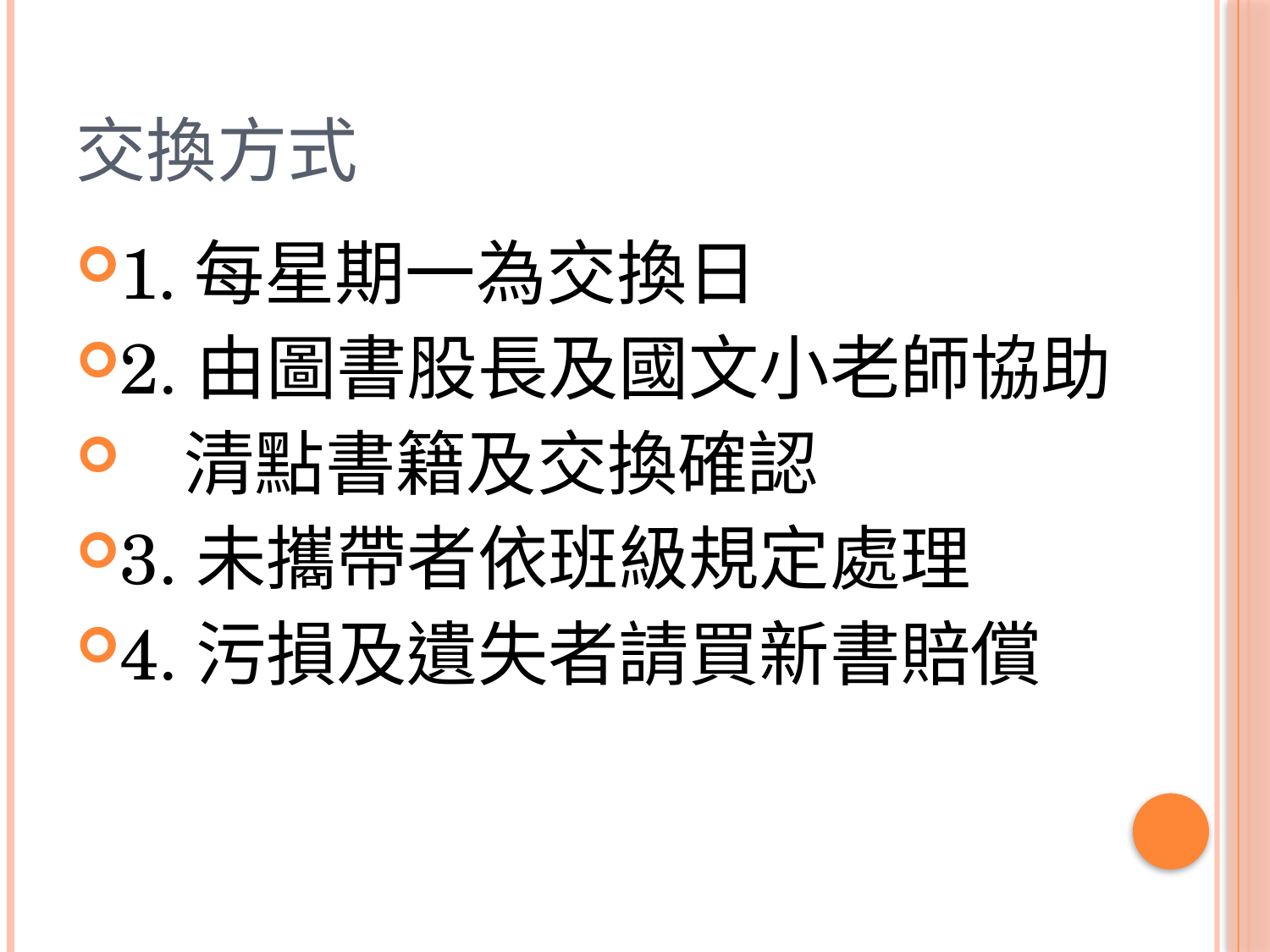

# 交換方式
1.每星期一為交換日
2.由圖書股長及國文小老師協助
   清點書籍及交換確認
3.未攜帶者依班級規定處理
4.污損及遺失者請買新書賠償